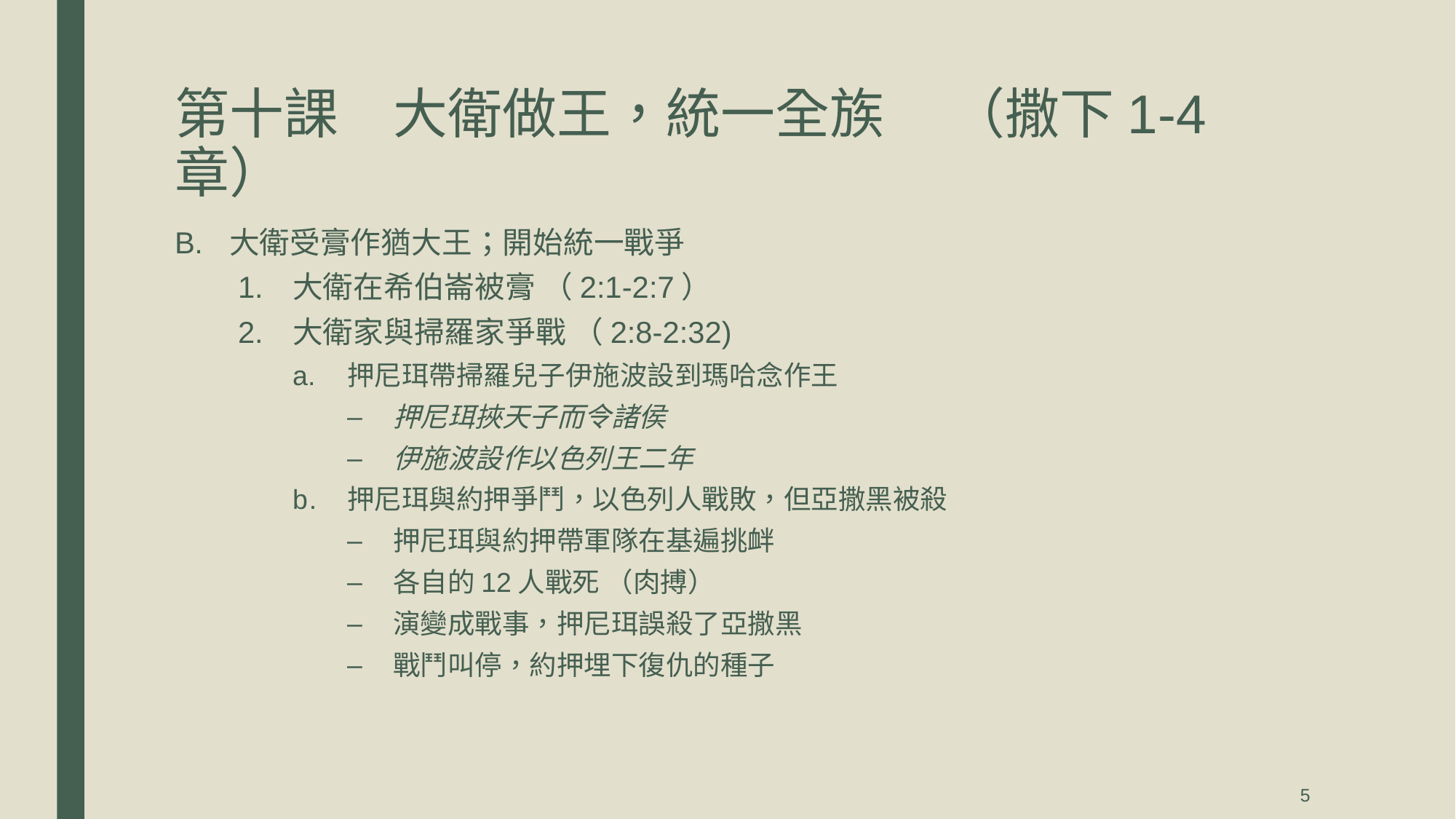

# 第十課	大衛做王，統一全族	 （撒下1-4章）
大衛受膏作猶大王；開始統一戰爭
大衛在希伯崙被膏 （2:1-2:7）
大衛家與掃羅家爭戰 （2:8-2:32)
押尼珥帶掃羅兒子伊施波設到瑪哈念作王
押尼珥挾天子而令諸侯
伊施波設作以色列王二年
押尼珥與約押爭鬥，以色列人戰敗，但亞撒黑被殺
押尼珥與約押帶軍隊在基遍挑衅
各自的12人戰死 （肉搏）
演變成戰事，押尼珥誤殺了亞撒黑
戰鬥叫停，約押埋下復仇的種子

5